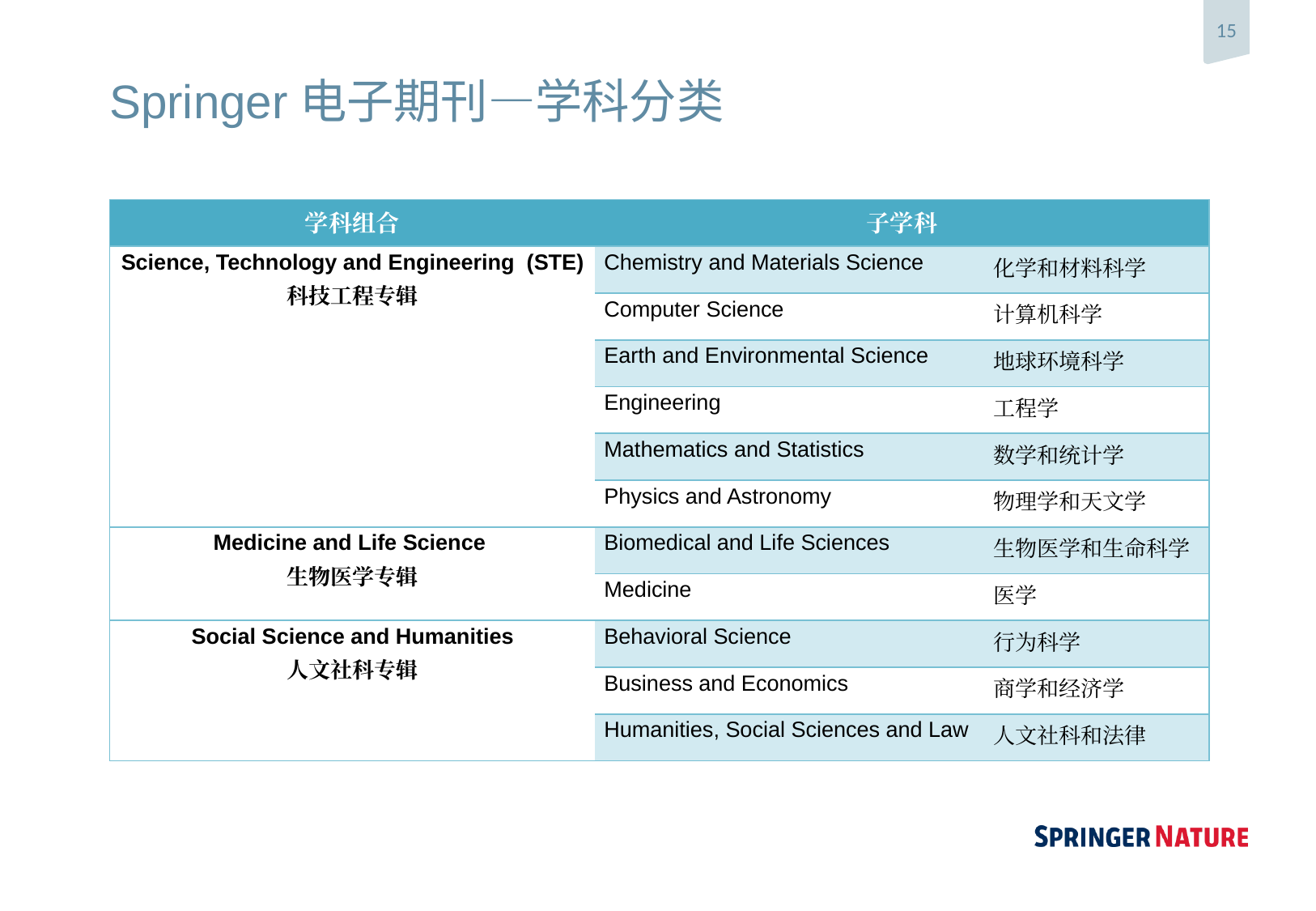

# Springer电子期刊—学科分类
| 学科组合 | 子学科 |  |
| --- | --- | --- |
| Science, Technology and Engineering (STE) 科技工程专辑 | Chemistry and Materials Science | 化学和材料科学 |
|  | Computer Science | 计算机科学 |
|  | Earth and Environmental Science | 地球环境科学 |
|  | Engineering | 工程学 |
|  | Mathematics and Statistics | 数学和统计学 |
|  | Physics and Astronomy | 物理学和天文学 |
| Medicine and Life Science 生物医学专辑 | Biomedical and Life Sciences | 生物医学和生命科学 |
|  | Medicine | 医学 |
| Social Science and Humanities 人文社科专辑 | Behavioral Science | 行为科学 |
|  | Business and Economics | 商学和经济学 |
|  | Humanities, Social Sciences and Law | 人文社科和法律 |